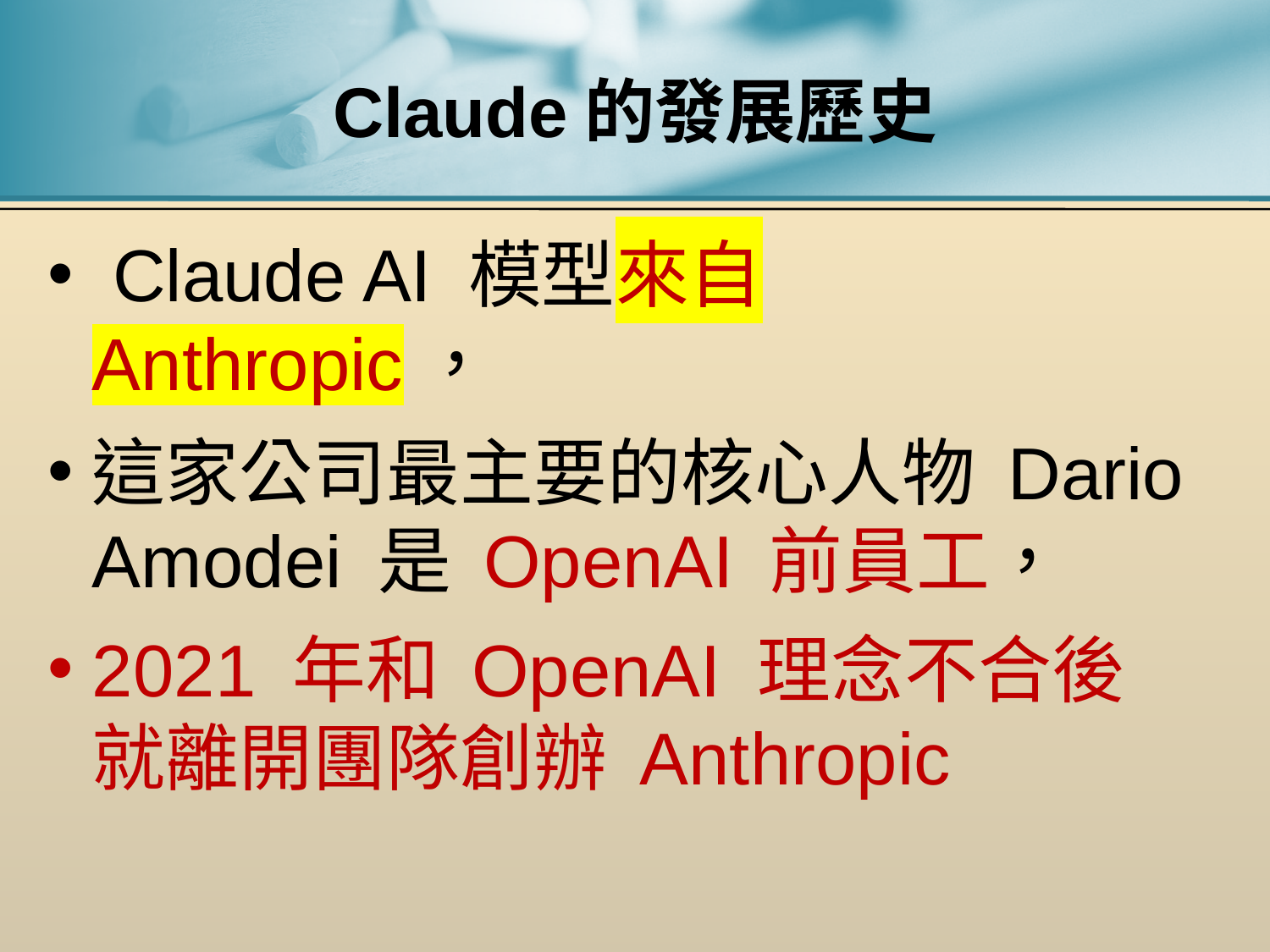

# Claude的發展歷史
 Claude AI 模型來自 Anthropic，
這家公司最主要的核心人物 Dario Amodei 是 OpenAI 前員工，
2021 年和 OpenAI 理念不合後就離開團隊創辦 Anthropic